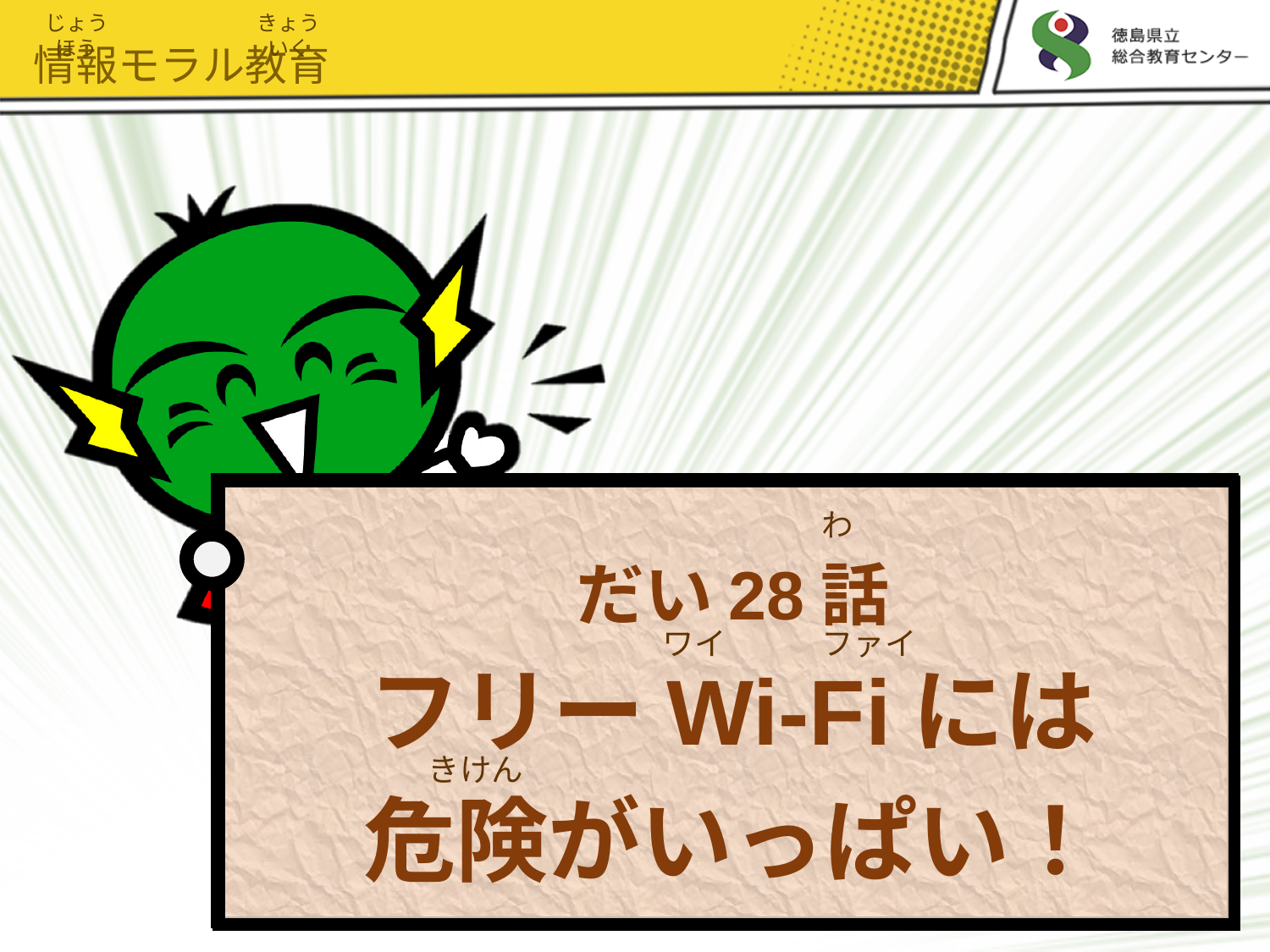

じょうほう
きょういく
情報モラル教育
# だい28話 フリーWi-Fiには 危険がいっぱい！
わ

ワイ　　　ファイ
きけん